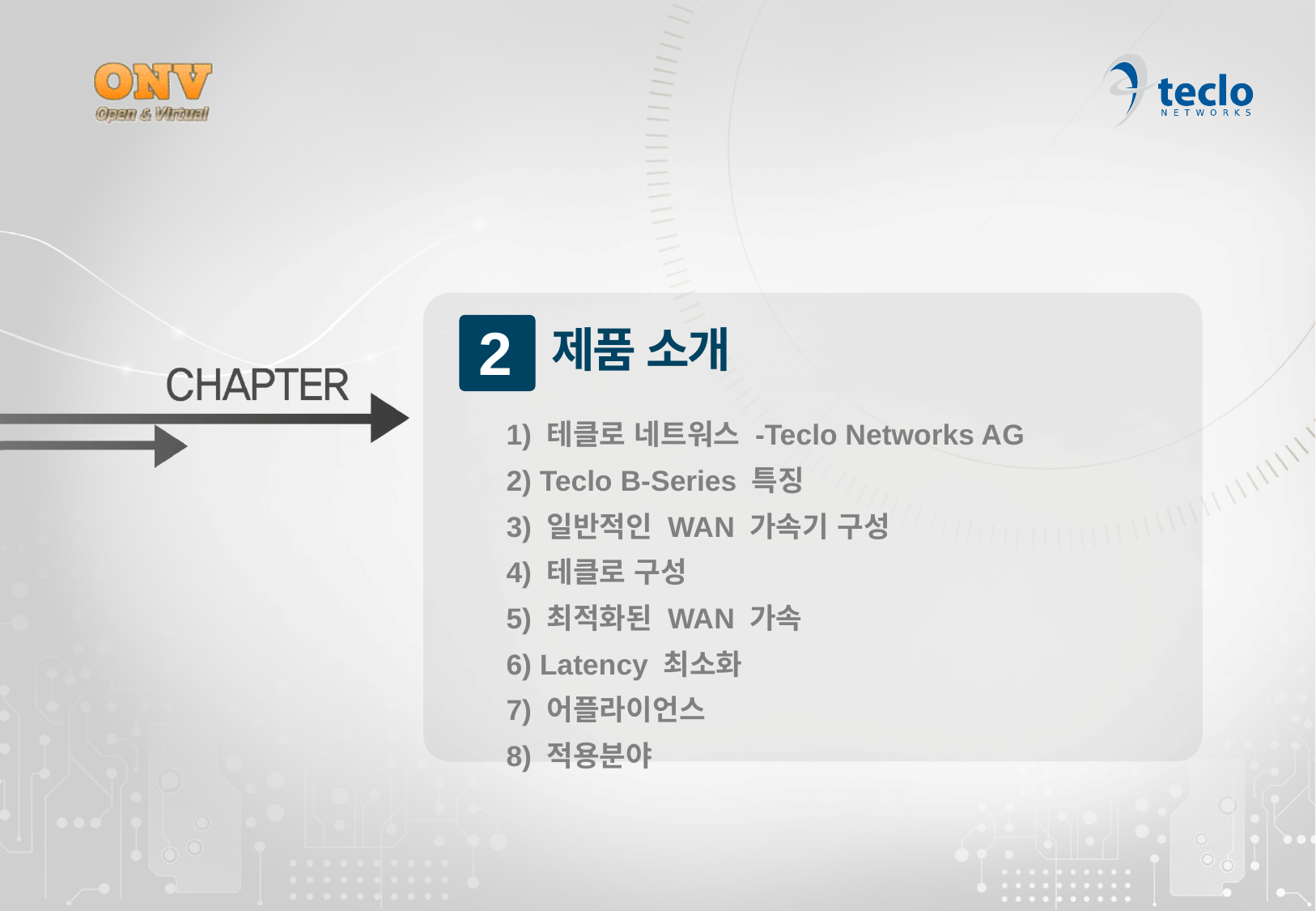

2
제품 소개
1) 테클로 네트워스 -Teclo Networks AG
2) Teclo B-Series 특징
3) 일반적인 WAN 가속기 구성
4) 테클로 구성
5) 최적화된 WAN 가속
6) Latency 최소화
7) 어플라이언스
8) 적용분야